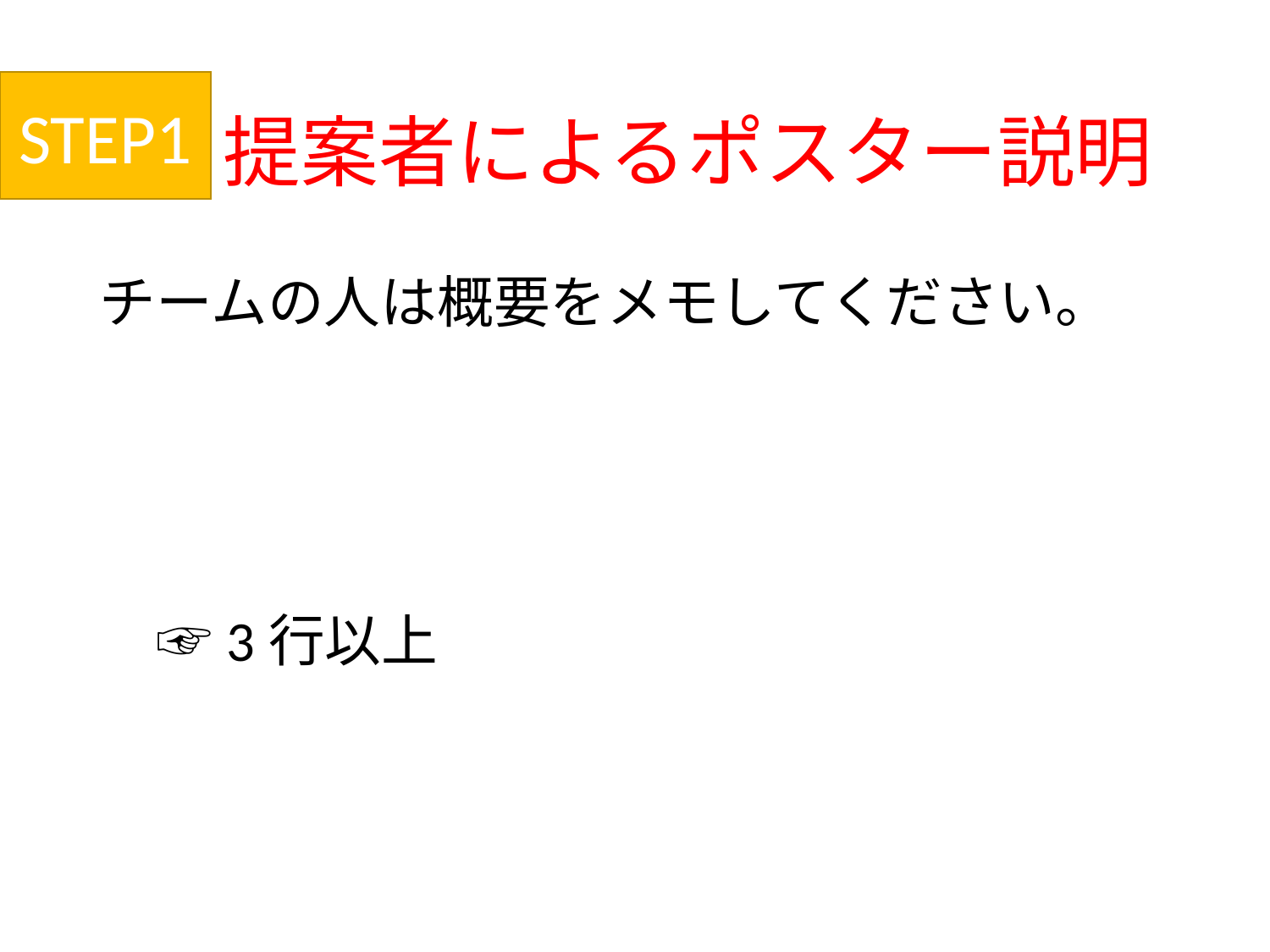

# 提案者によるポスター説明
STEP1
チームの人は概要をメモしてください。
　　　　　　　　　　　　　　　　　　　☞3行以上